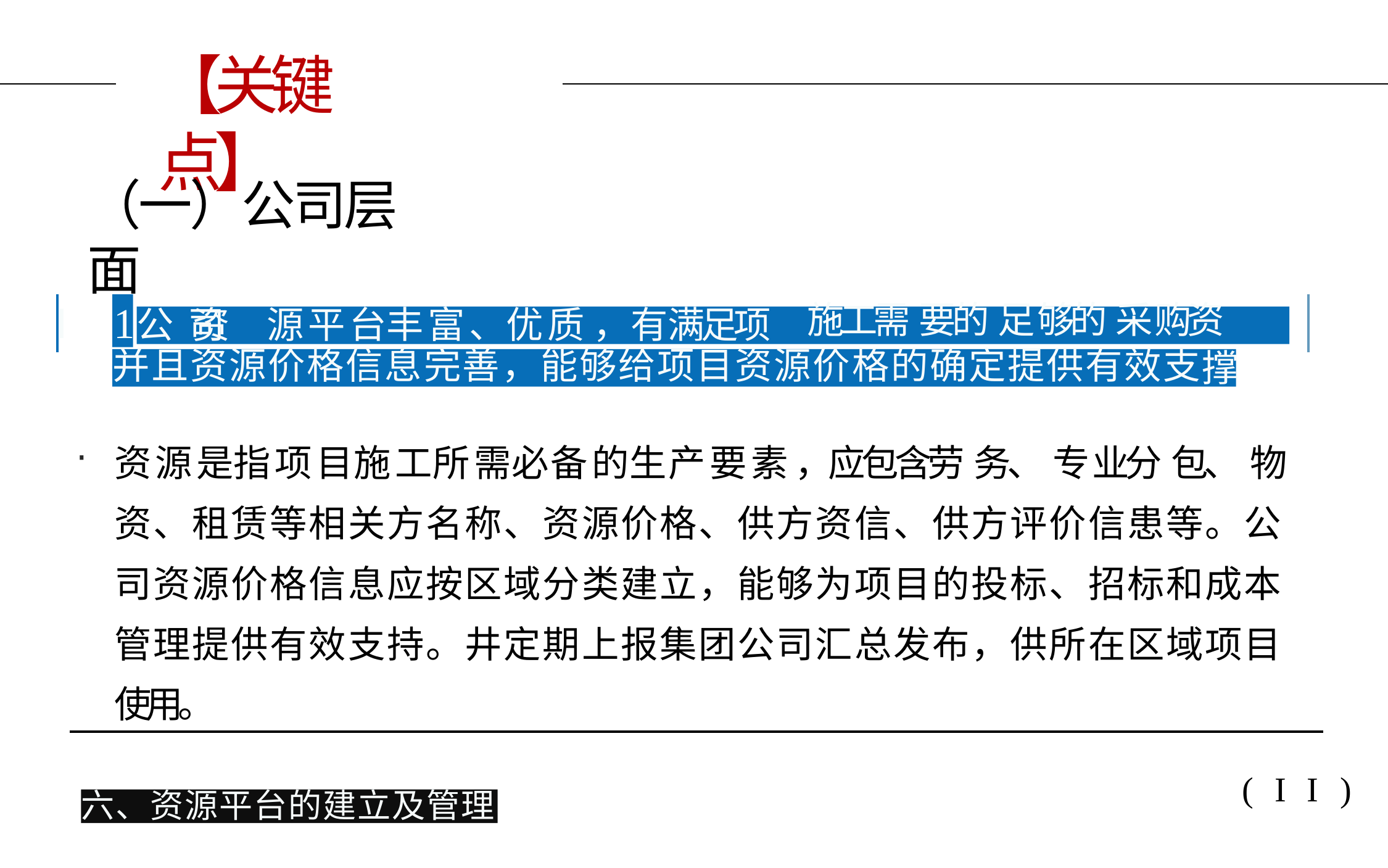

# 【关键点】

（一）公司层面

1

I
施工需 要的 足够的 采购资 源，I
公	司资	源平台丰富、优质，有满足项目

撑
并且资源价格信息完善，能够给项目资源价格的确定提供有效支
资源是指项目施工所需必备的生产要素，应包含劳 务、 专业分 包、 物 资、租赁等相关方名称、资源价格、供方资信、供方评价信患等。公 司资源价格信息应按区域分类建立，能够为项目的投标、招标和成本 管理提供有效支持。井定期上报集团公司汇总发布，供所在区域项目 使用。

(II)
六、资源平台的建立及管理